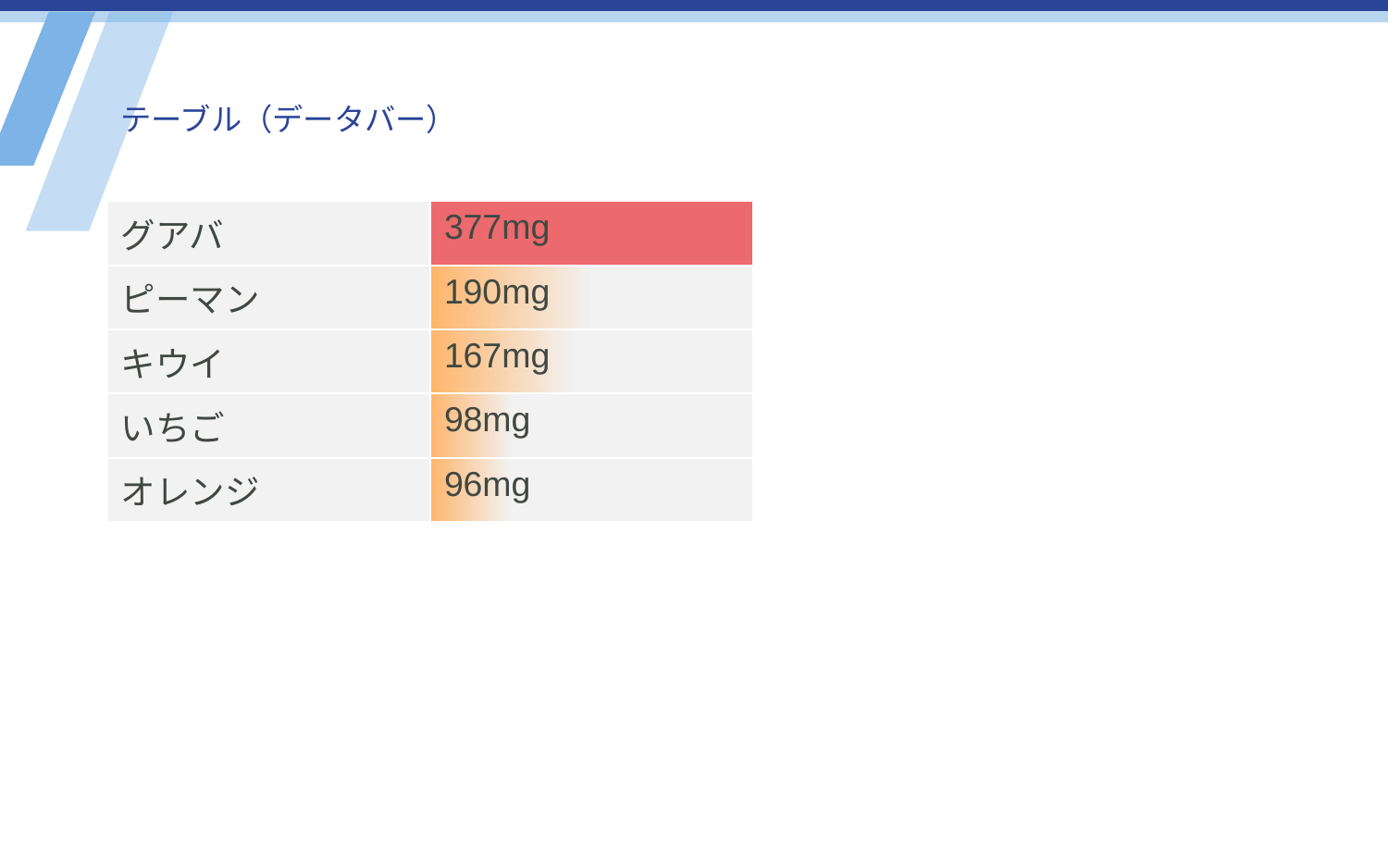

# テーブル（データバー）
| グアバ | 377mg |
| --- | --- |
| ピーマン | 190mg |
| キウイ | 167mg |
| いちご | 98mg |
| オレンジ | 96mg |